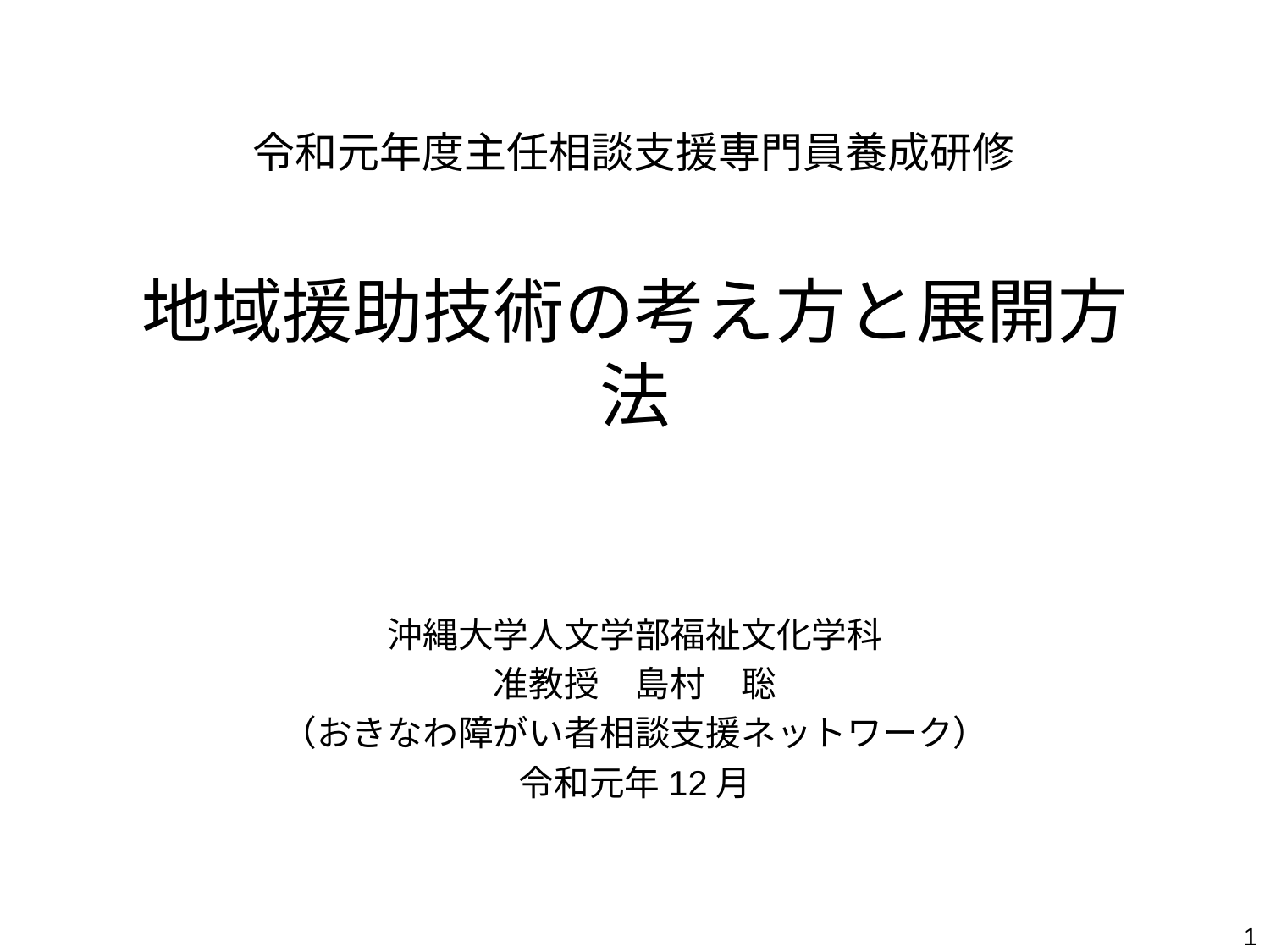

# 令和元年度主任相談支援専門員養成研修
地域援助技術の考え方と展開方法

沖縄大学人文学部福祉文化学科
准教授　島村　聡
（おきなわ障がい者相談支援ネットワーク）
令和元年12月
1